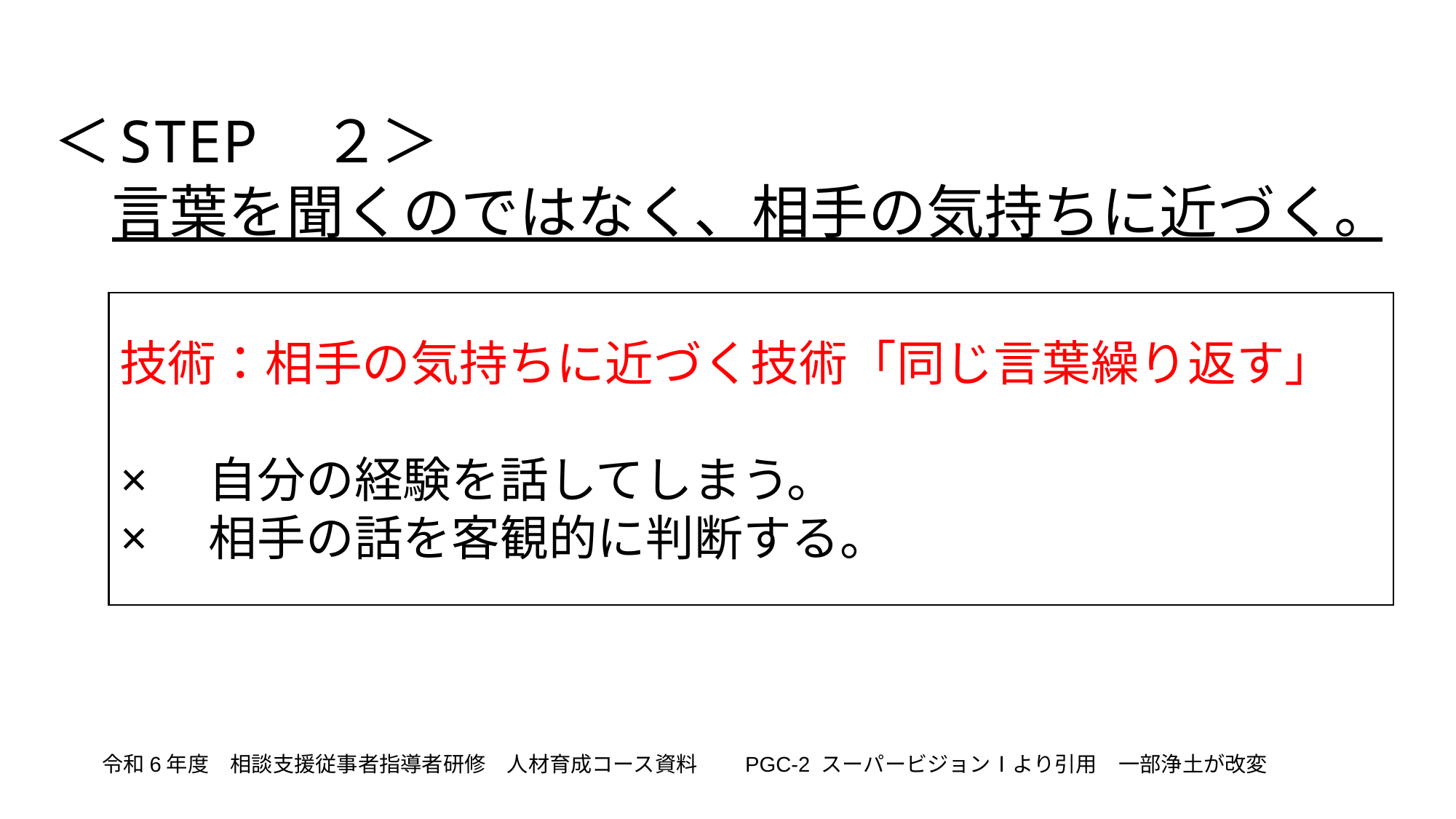

＜STEP　２＞
　言葉を聞くのではなく、相手の気持ちに近づく。
技術：相手の気持ちに近づく技術「同じ言葉繰り返す」

×　自分の経験を話してしまう。
×　相手の話を客観的に判断する。
令和6年度　相談支援従事者指導者研修　人材育成コース資料　　PGC-2 スーパービジョンⅠより引用　一部浄土が改変